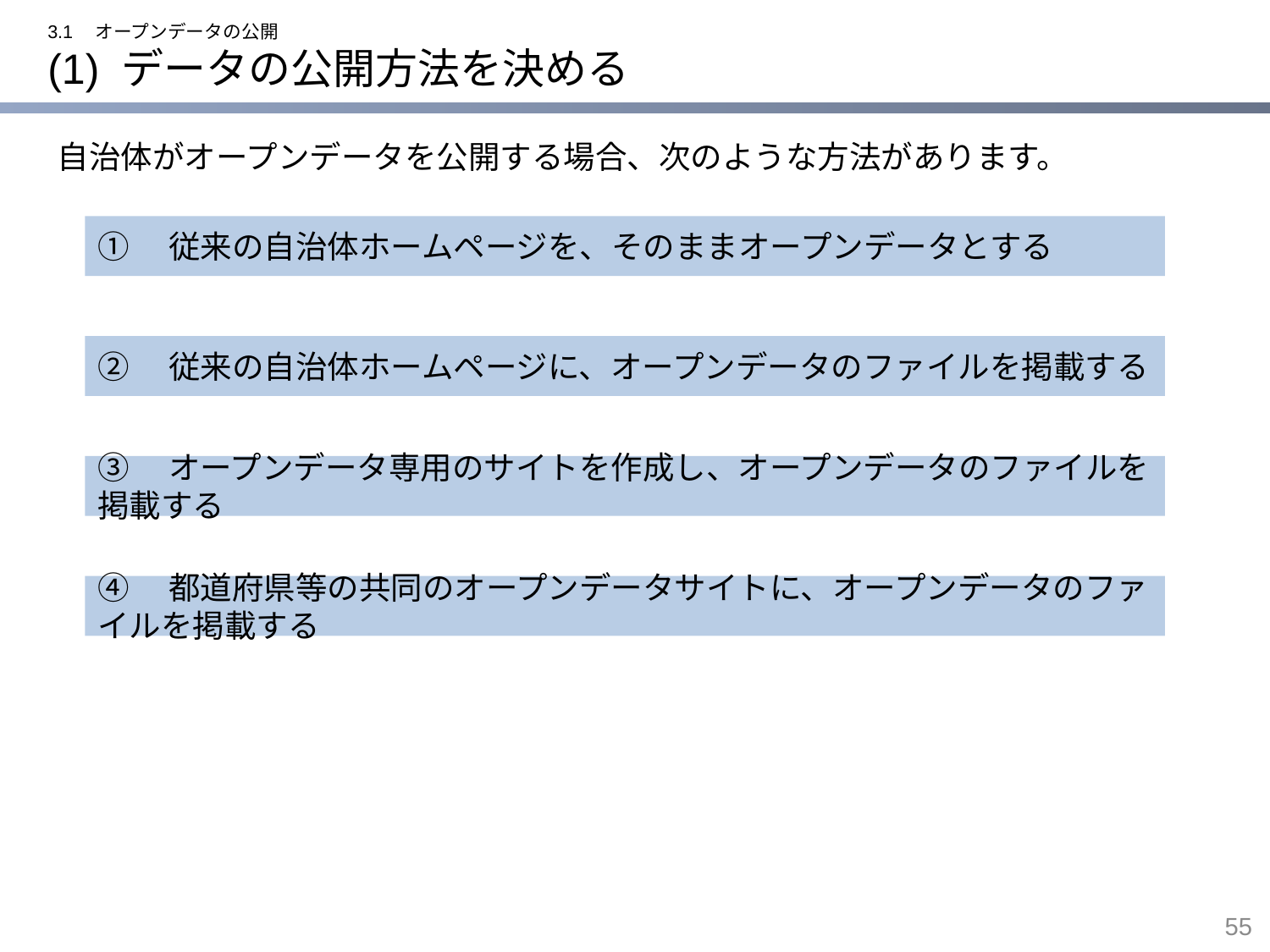

3.1　オープンデータの公開
# (1) データの公開方法を決める
自治体がオープンデータを公開する場合、次のような方法があります。
①　従来の自治体ホームページを、そのままオープンデータとする
②　従来の自治体ホームページに、オープンデータのファイルを掲載する
③　オープンデータ専用のサイトを作成し、オープンデータのファイルを掲載する
④　都道府県等の共同のオープンデータサイトに、オープンデータのファイルを掲載する
55